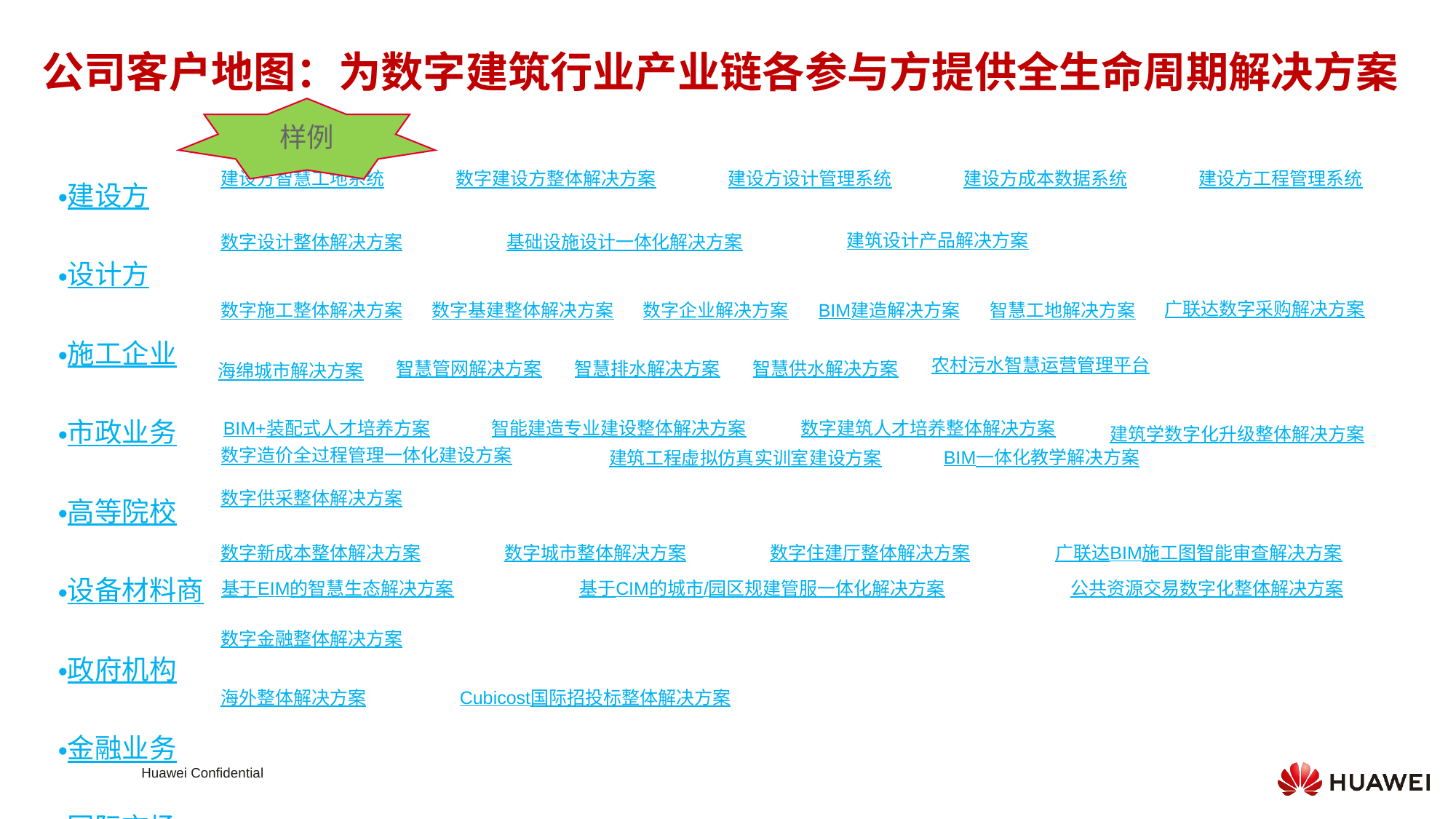

公司客户地图：为数字建筑行业产业链各参与方提供全生命周期解决方案
样例
建设方
设计方
施工企业
市政业务
高等院校
设备材料商
政府机构
金融业务
国际市场
建设方智慧工地系统
数字建设方整体解决方案
建设方设计管理系统
建设方成本数据系统
建设方工程管理系统
建筑设计产品解决方案
数字设计整体解决方案
基础设施设计一体化解决方案
广联达数字采购解决方案
数字施工整体解决方案
数字基建整体解决方案
数字企业解决方案
BIM建造解决方案
智慧工地解决方案
农村污水智慧运营管理平台
智慧管网解决方案
智慧排水解决方案
智慧供水解决方案
海绵城市解决方案
BIM+装配式人才培养方案
智能建造专业建设整体解决方案
数字建筑人才培养整体解决方案
建筑学数字化升级整体解决方案
数字造价全过程管理一体化建设方案
BIM一体化教学解决方案
建筑工程虚拟仿真实训室建设方案
数字供采整体解决方案
数字新成本整体解决方案
数字城市整体解决方案
数字住建厅整体解决方案
广联达BIM施工图智能审查解决方案
基于EIM的智慧生态解决方案
基于CIM的城市/园区规建管服一体化解决方案
公共资源交易数字化整体解决方案
数字金融整体解决方案
Cubicost国际招投标整体解决方案
海外整体解决方案